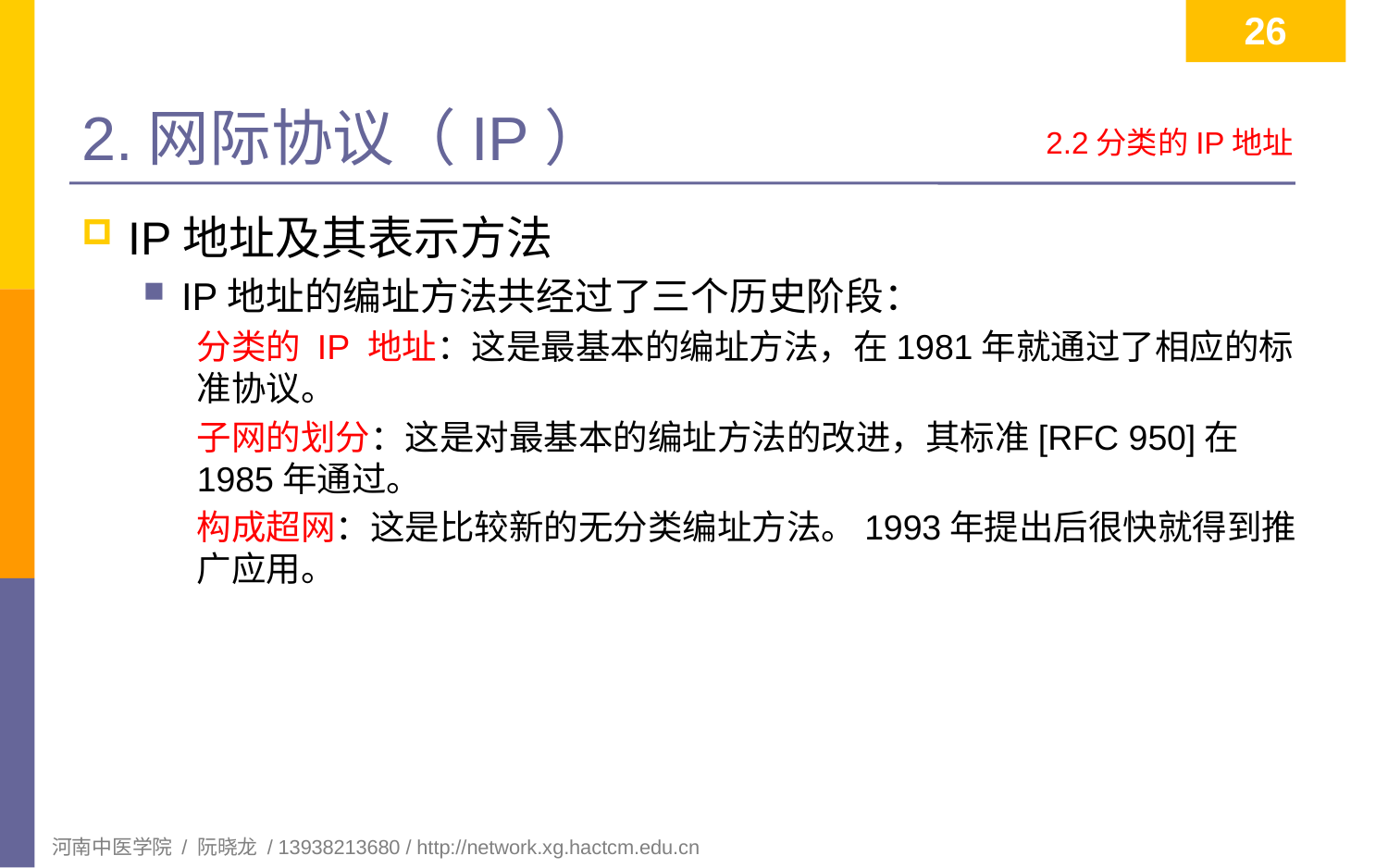

26
# 2.网际协议（IP）
2.2分类的IP地址
IP地址及其表示方法
IP地址的编址方法共经过了三个历史阶段：
分类的 IP 地址：这是最基本的编址方法，在1981年就通过了相应的标准协议。
子网的划分：这是对最基本的编址方法的改进，其标准[RFC 950]在1985年通过。
构成超网：这是比较新的无分类编址方法。1993年提出后很快就得到推广应用。